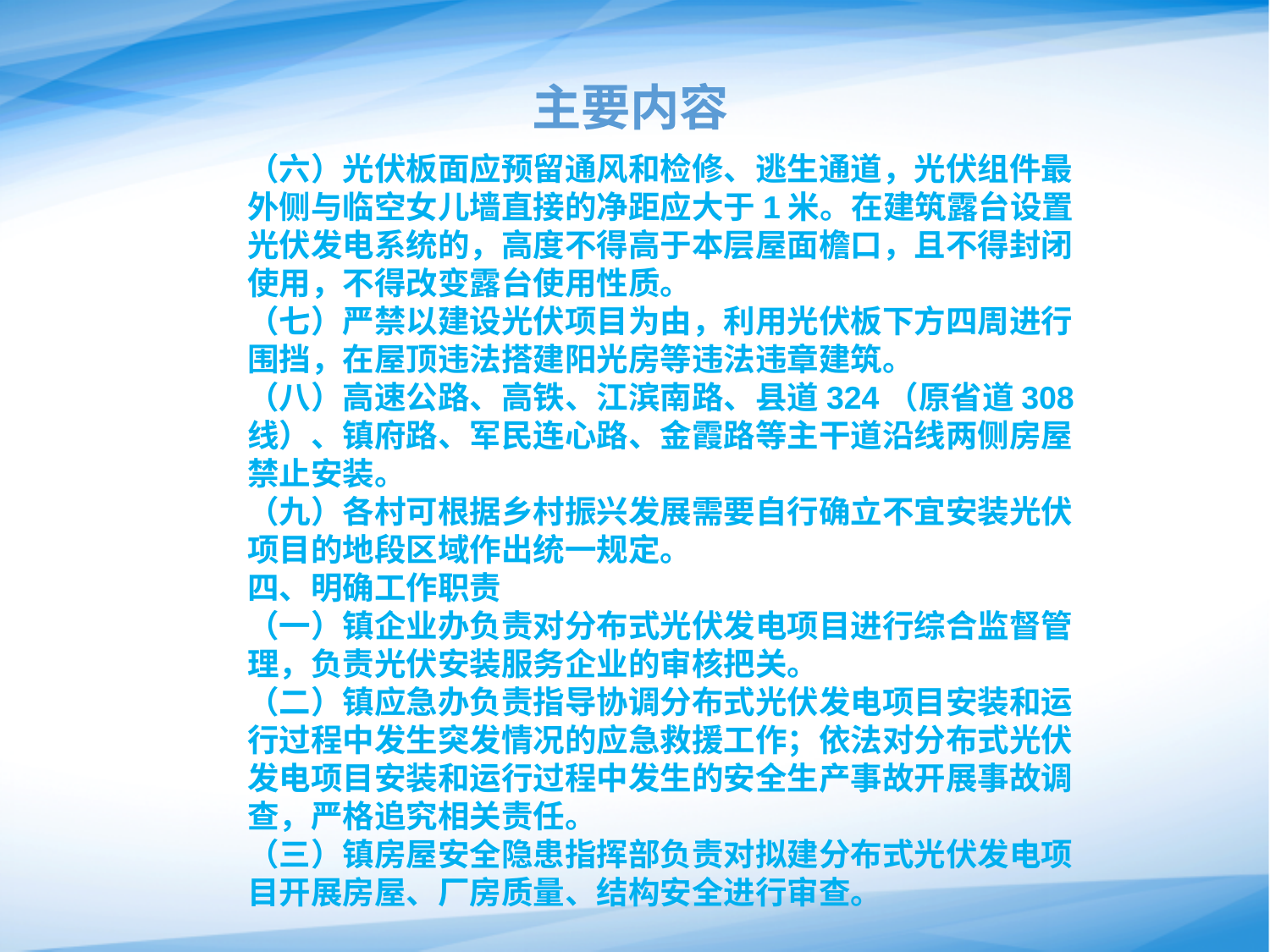

# 主要内容
（六）光伏板面应预留通风和检修、逃生通道，光伏组件最外侧与临空女儿墙直接的净距应大于1米。在建筑露台设置光伏发电系统的，高度不得高于本层屋面檐口，且不得封闭使用，不得改变露台使用性质。
（七）严禁以建设光伏项目为由，利用光伏板下方四周进行围挡，在屋顶违法搭建阳光房等违法违章建筑。
（八）高速公路、高铁、江滨南路、县道324（原省道308线）、镇府路、军民连心路、金霞路等主干道沿线两侧房屋禁止安装。
（九）各村可根据乡村振兴发展需要自行确立不宜安装光伏项目的地段区域作出统一规定。
四、明确工作职责
（一）镇企业办负责对分布式光伏发电项目进行综合监督管理，负责光伏安装服务企业的审核把关。
（二）镇应急办负责指导协调分布式光伏发电项目安装和运行过程中发生突发情况的应急救援工作；依法对分布式光伏发电项目安装和运行过程中发生的安全生产事故开展事故调查，严格追究相关责任。
（三）镇房屋安全隐患指挥部负责对拟建分布式光伏发电项目开展房屋、厂房质量、结构安全进行审查。